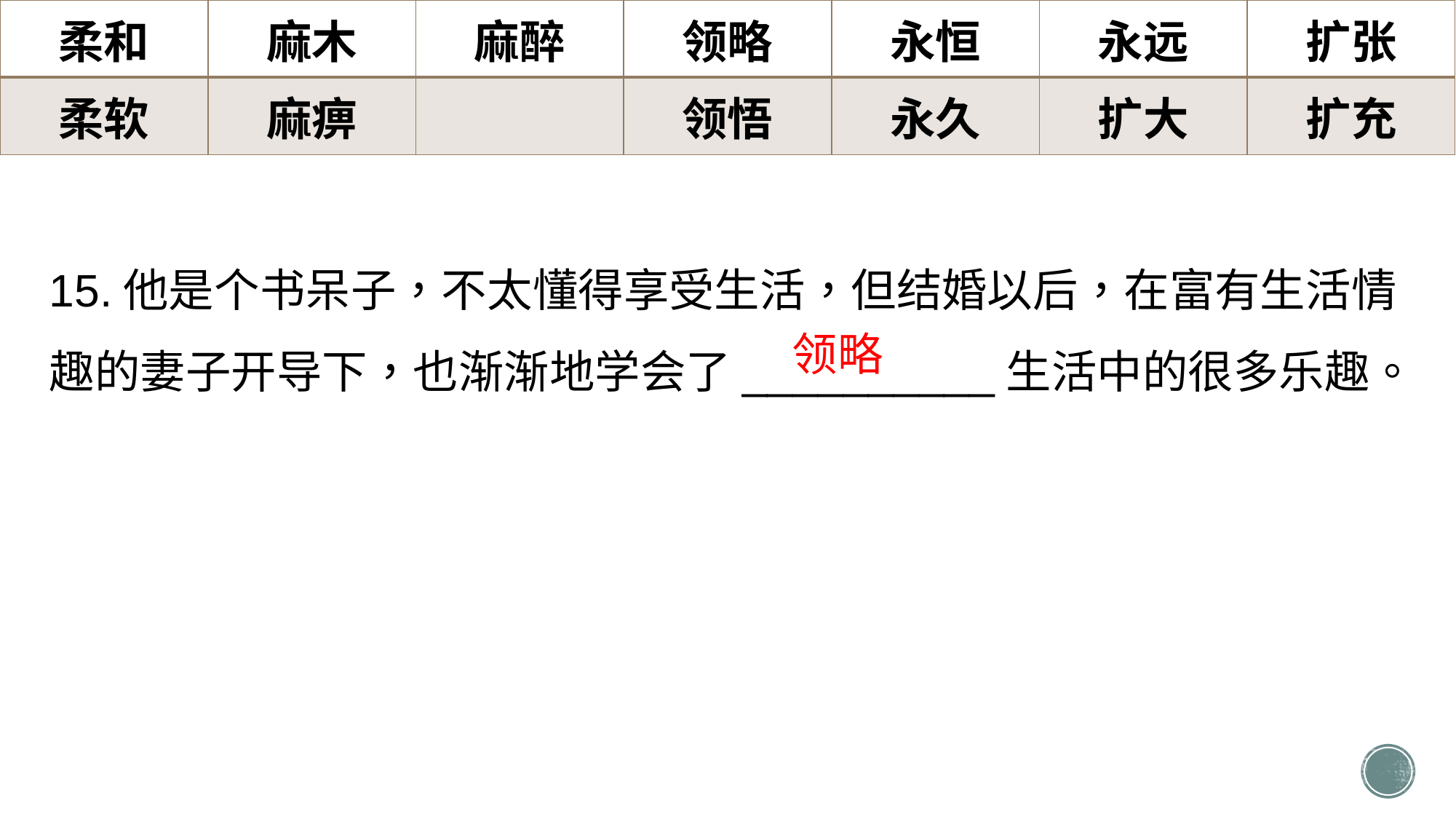

| 柔和 | 麻木 | 麻醉 | 领略 | 永恒 | 永远 | 扩张 |
| --- | --- | --- | --- | --- | --- | --- |
| 柔软 | 麻痹 |  | 领悟 | 永久 | 扩大 | 扩充 |
15.他是个书呆子，不太懂得享受生活，但结婚以后，在富有生活情趣的妻子开导下，也渐渐地学会了__________生活中的很多乐趣。
领略